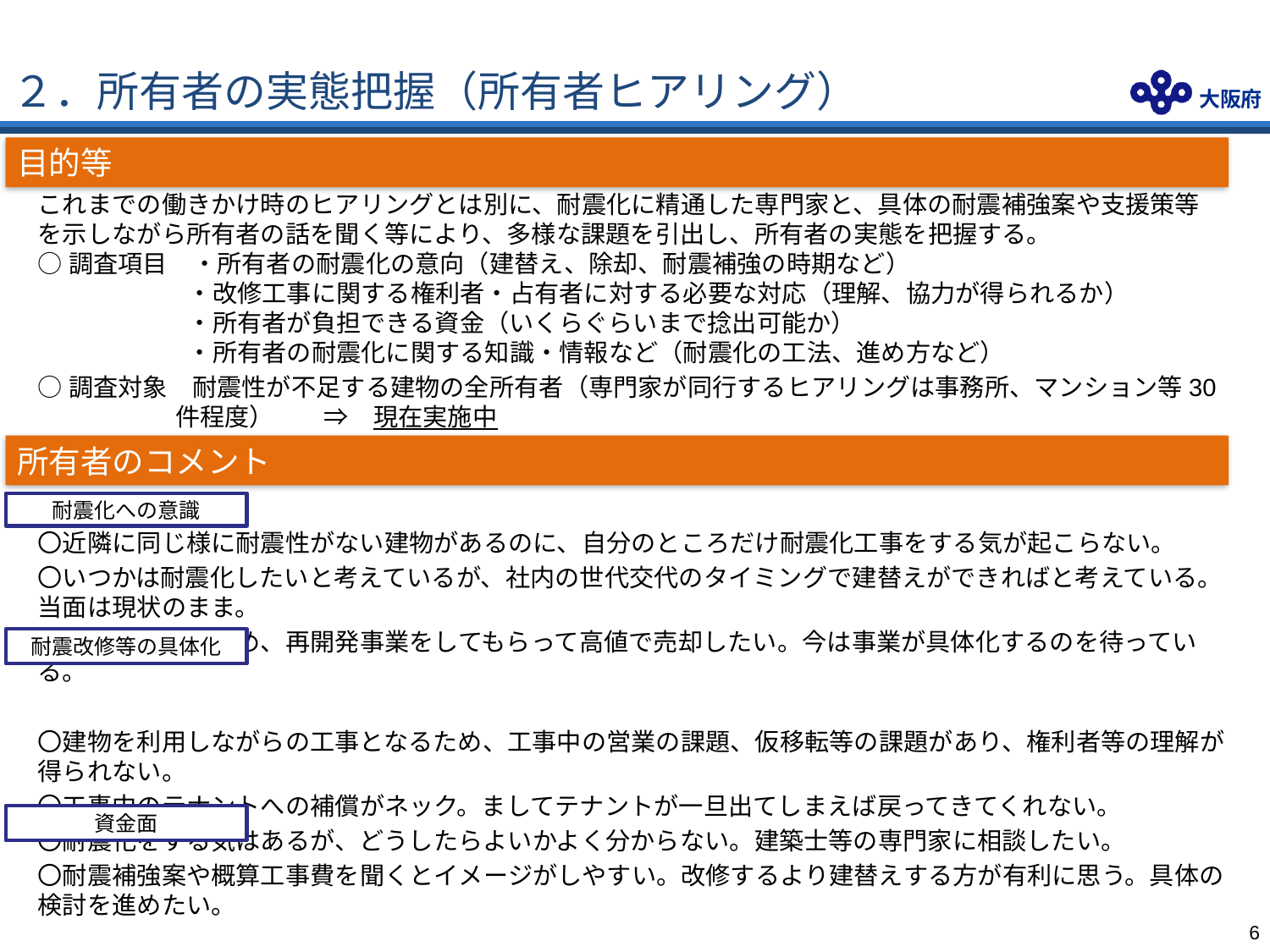

２．所有者の実態把握（所有者ヒアリング）
目的等

これまでの働きかけ時のヒアリングとは別に、耐震化に精通した専門家と、具体の耐震補強案や支援策等を示しながら所有者の話を聞く等により、多様な課題を引出し、所有者の実態を把握する。
○調査項目　・所有者の耐震化の意向（建替え、除却、耐震補強の時期など）
　・改修工事に関する権利者・占有者に対する必要な対応（理解、協力が得られるか）
　・所有者が負担できる資金（いくらぐらいまで捻出可能か）
　・所有者の耐震化に関する知識・情報など（耐震化の工法、進め方など）
○調査対象　耐震性が不足する建物の全所有者（専門家が同行するヒアリングは事務所、マンション等30件程度）　　⇒　現在実施中
所有者のコメント

〇近隣に同じ様に耐震性がない建物があるのに、自分のところだけ耐震化工事をする気が起こらない。
〇いつかは耐震化したいと考えているが、社内の世代交代のタイミングで建替えができればと考えている。当面は現状のまま。
〇近隣の建物も含め、再開発事業をしてもらって高値で売却したい。今は事業が具体化するのを待っている。

〇建物を利用しながらの工事となるため、工事中の営業の課題、仮移転等の課題があり、権利者等の理解が得られない。
〇工事中のテナントへの補償がネック。ましてテナントが一旦出てしまえば戻ってきてくれない。
〇耐震化をする気はあるが、どうしたらよいかよく分からない。建築士等の専門家に相談したい。
〇耐震補強案や概算工事費を聞くとイメージがしやすい。改修するより建替えする方が有利に思う。具体の検討を進めたい。

○耐震化が必要なのはわかるが、改修にかかる費用負担が大きく、自己資金の捻出ができない。
〇補助金については、現状のままでは厳しいので、可能な限りの補助をしてほしい。
〇費用が無いから改修できない。今後も耐震補強をするつもりはない。売却するか除却することになると思う。
耐震化への意識
耐震改修等の具体化
資金面
6